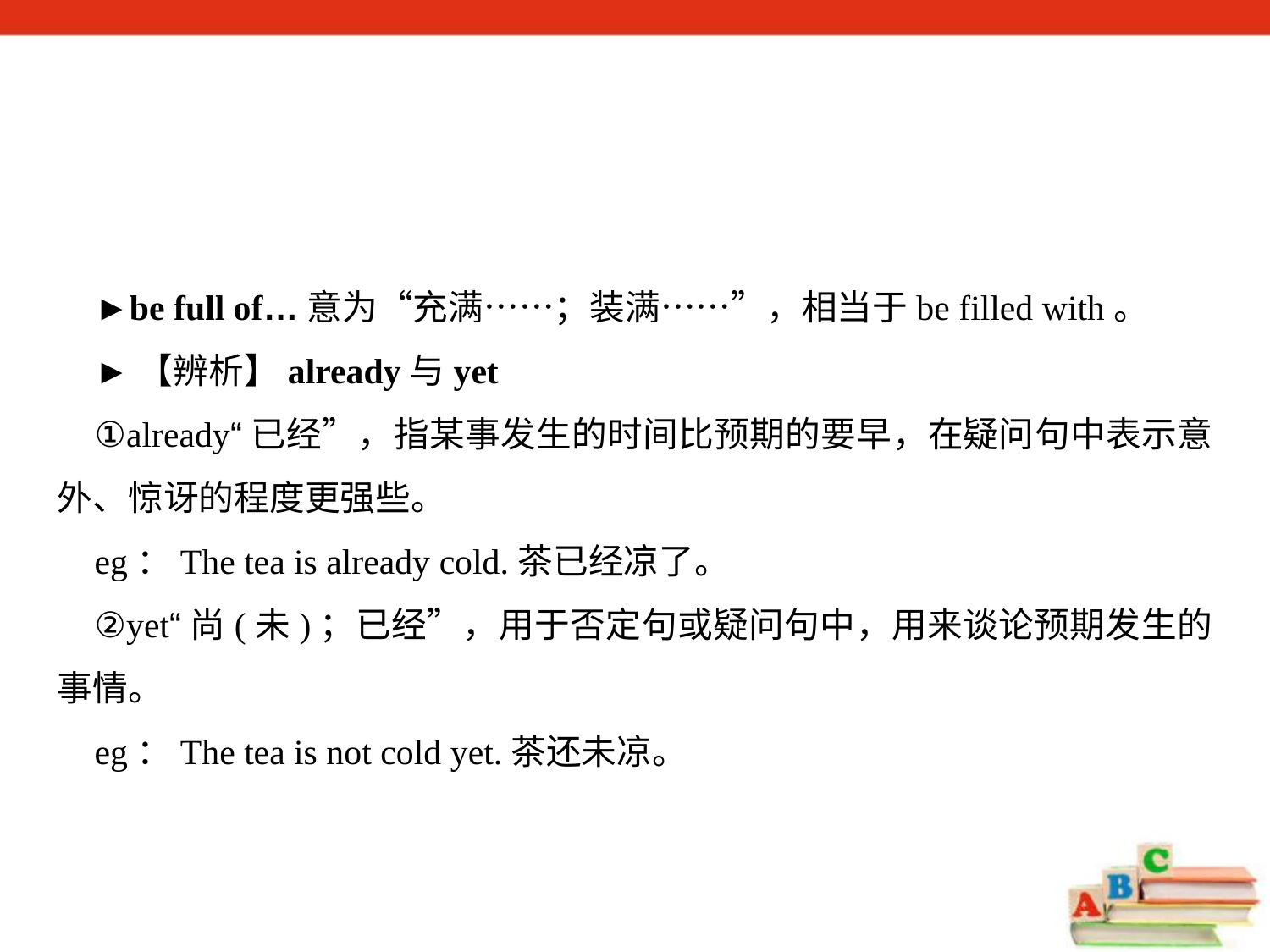

►be full of…意为“充满……；装满……”，相当于be filled with。
►【辨析】already与yet
①already“已经”，指某事发生的时间比预期的要早，在疑问句中表示意外、惊讶的程度更强些。
eg：The tea is already cold.茶已经凉了。
②yet“尚(未)；已经”，用于否定句或疑问句中，用来谈论预期发生的事情。
eg：The tea is not cold yet.茶还未凉。